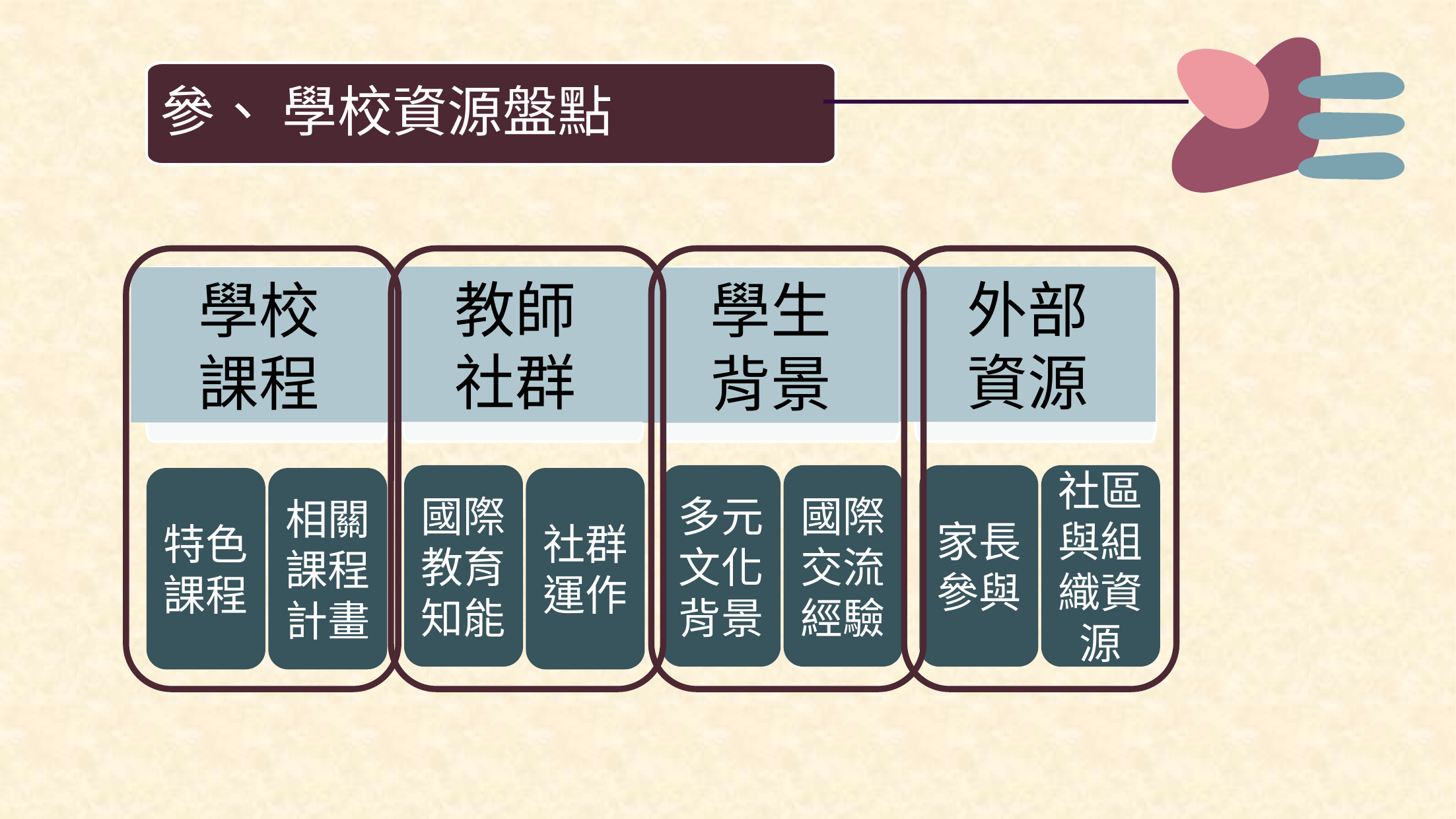

參、 學校資源盤點

教師
社群
外部
資源

學校
課程
學生
背景
社區與組織資源
家長
參與
國際
交流
經驗
多元
文化
背景
國際
教育
知能
特色
課程
相關
課程
計畫
社群
運作